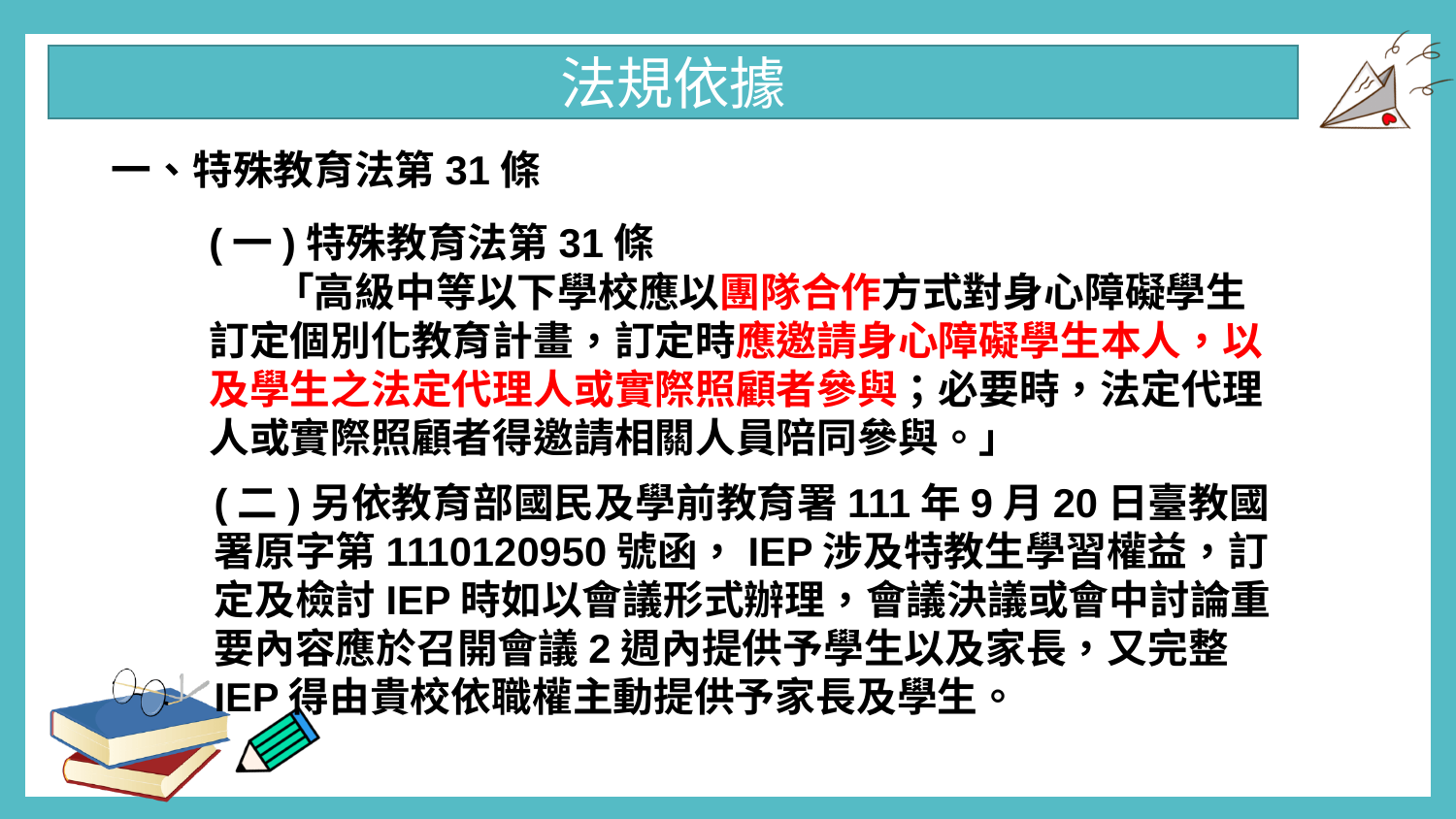

法規依據
一、特殊教育法第31條
(一)特殊教育法第31條
      「高級中等以下學校應以團隊合作方式對身心障礙學生訂定個別化教育計畫，訂定時應邀請身心障礙學生本人，以及學生之法定代理人或實際照顧者參與；必要時，法定代理人或實際照顧者得邀請相關人員陪同參與。」
(二)另依教育部國民及學前教育署111年9月20日臺教國署原字第1110120950號函，IEP涉及特教生學習權益，訂定及檢討IEP時如以會議形式辦理，會議決議或會中討論重要內容應於召開會議2週內提供予學生以及家長，又完整IEP得由貴校依職權主動提供予家長及學生。